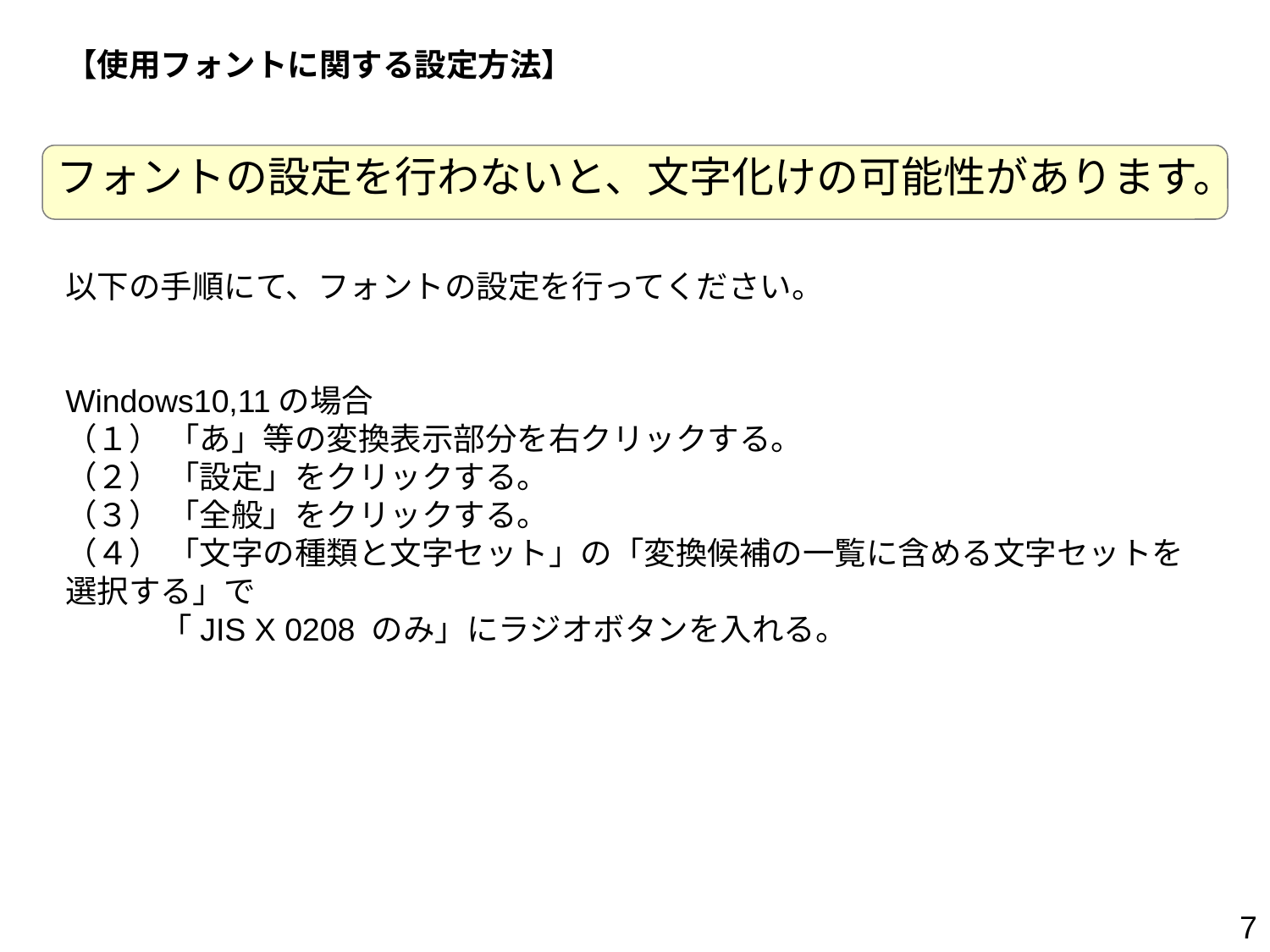

【使用フォントに関する設定方法】

フォントの設定を行わないと、文字化けの可能性があります。
以下の手順にて、フォントの設定を行ってください。

Windows10,11の場合
（１） 「あ」等の変換表示部分を右クリックする。
（２） 「設定」をクリックする。
（３） 「全般」をクリックする。
（４） 「文字の種類と文字セット」の「変換候補の一覧に含める文字セットを選択する」で
　　　「JIS X 0208 のみ」にラジオボタンを入れる。

7